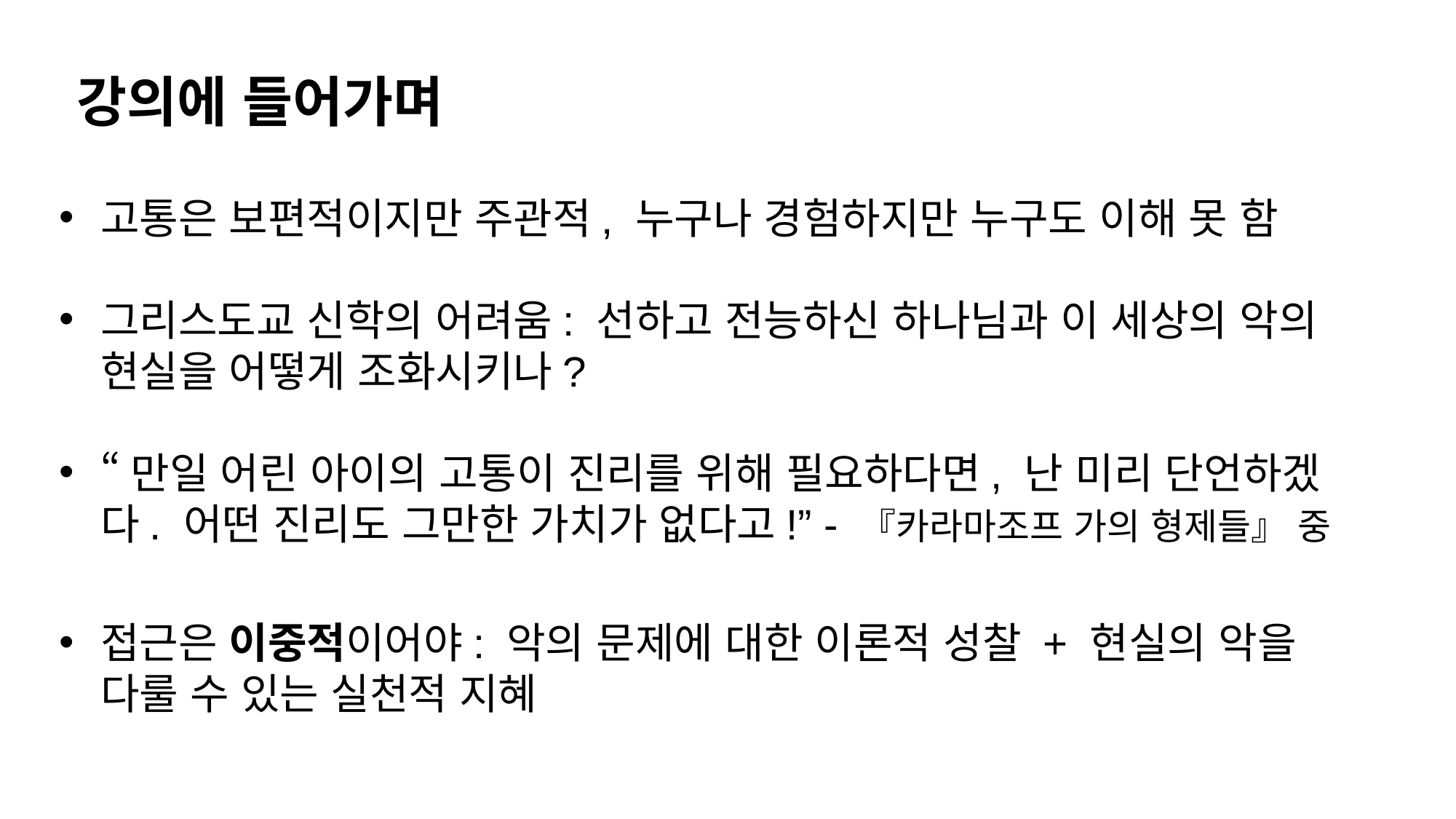

# 강의에 들어가며
고통은 보편적이지만 주관적, 누구나 경험하지만 누구도 이해 못 함

그리스도교 신학의 어려움: 선하고 전능하신 하나님과 이 세상의 악의 현실을 어떻게 조화시키나?

“만일 어린 아이의 고통이 진리를 위해 필요하다면, 난 미리 단언하겠다. 어떤 진리도 그만한 가치가 없다고!” - 『카라마조프 가의 형제들』 중

접근은 이중적이어야: 악의 문제에 대한 이론적 성찰 + 현실의 악을 다룰 수 있는 실천적 지혜